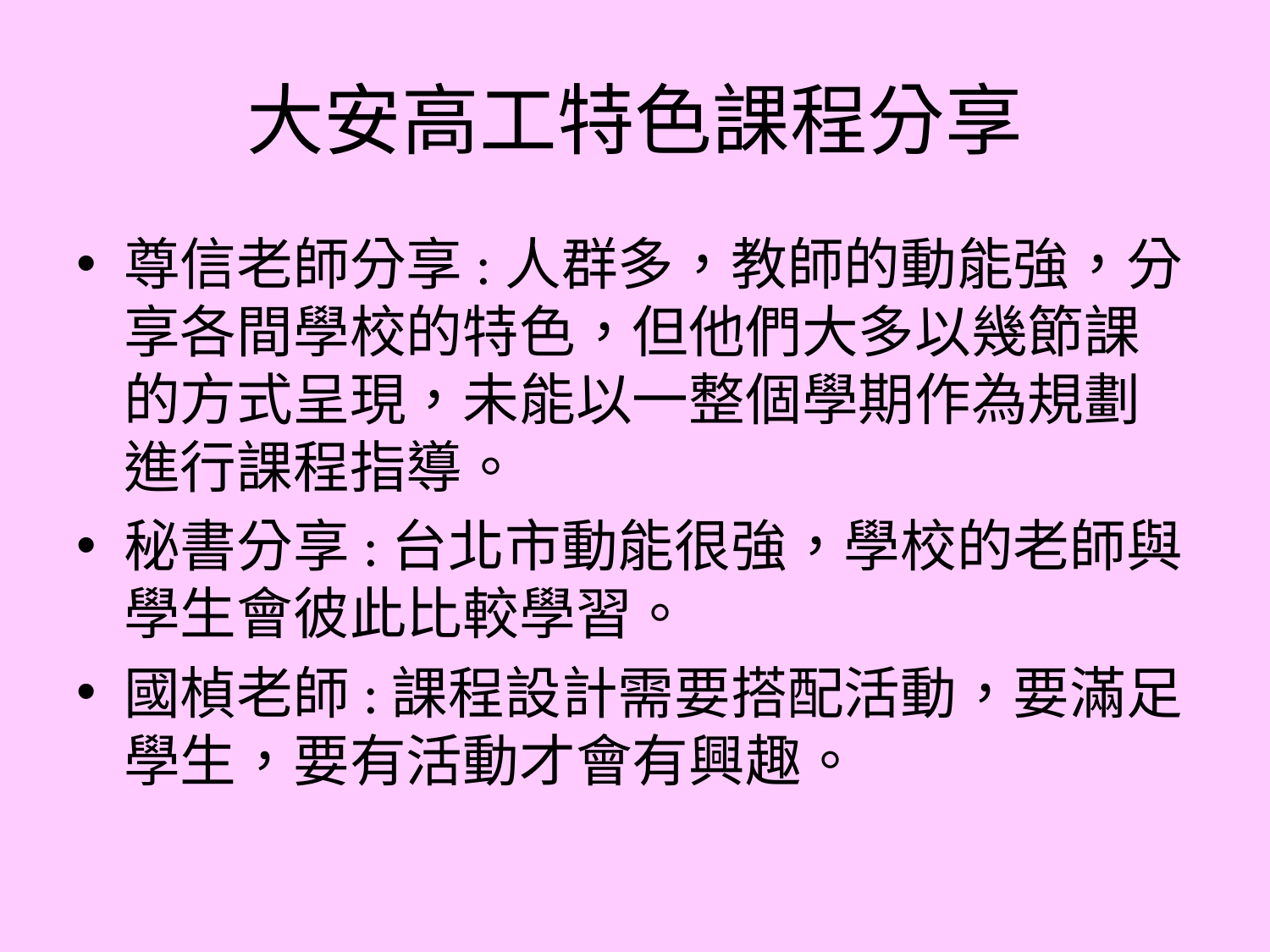

# 大安高工特色課程分享
尊信老師分享:人群多，教師的動能強，分享各間學校的特色，但他們大多以幾節課的方式呈現，未能以一整個學期作為規劃進行課程指導。
秘書分享:台北市動能很強，學校的老師與學生會彼此比較學習。
國楨老師:課程設計需要搭配活動，要滿足學生，要有活動才會有興趣。